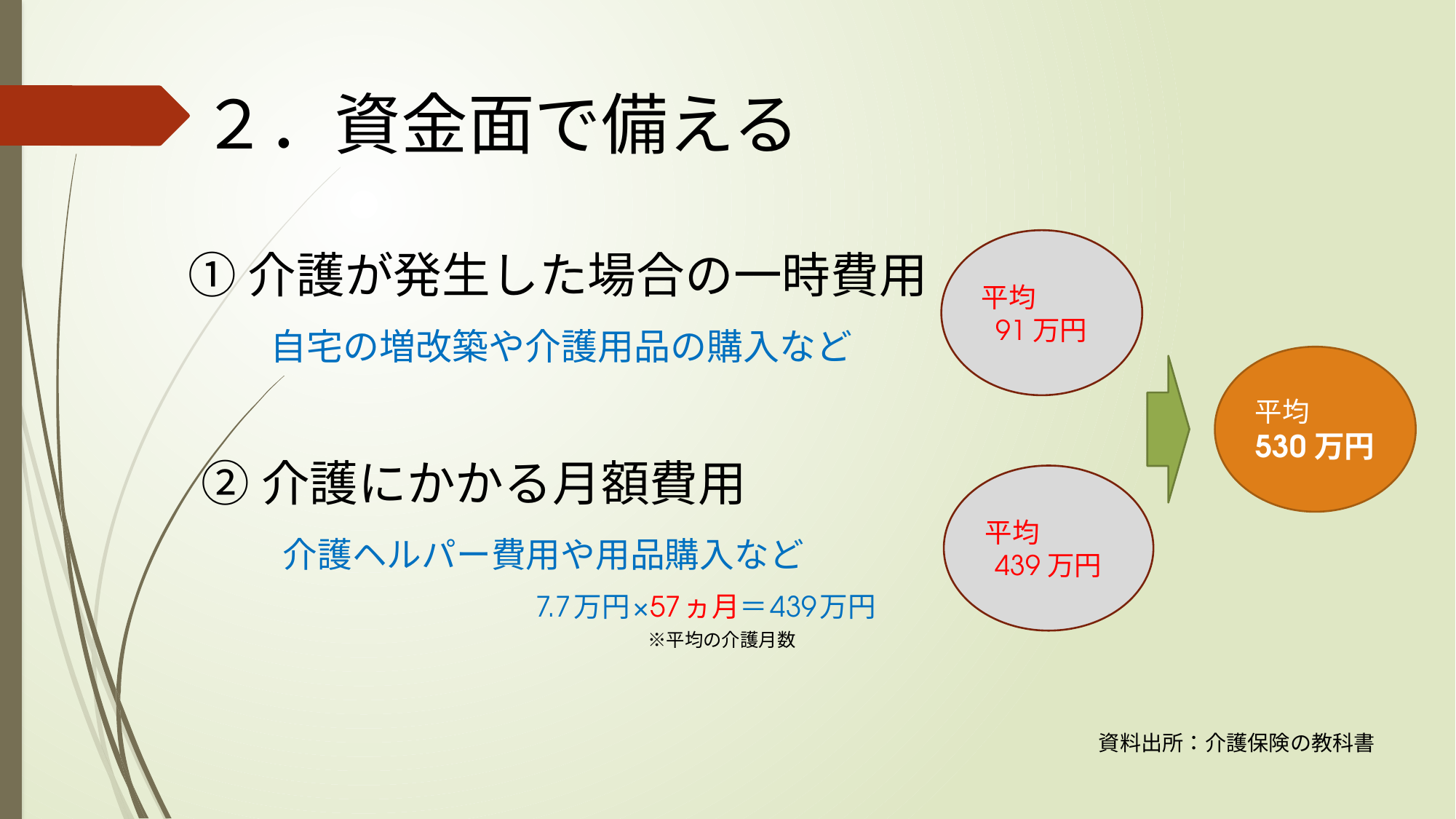

２．資金面で備える
平均
91万円
①介護が発生した場合の一時費用
自宅の増改築や介護用品の購入など
平均
530万円

②介護にかかる月額費用
平均
439万円
介護ヘルパー費用や用品購入など
7.7万円×57ヵ月＝439万円
　　　　※平均の介護月数
資料出所：介護保険の教科書